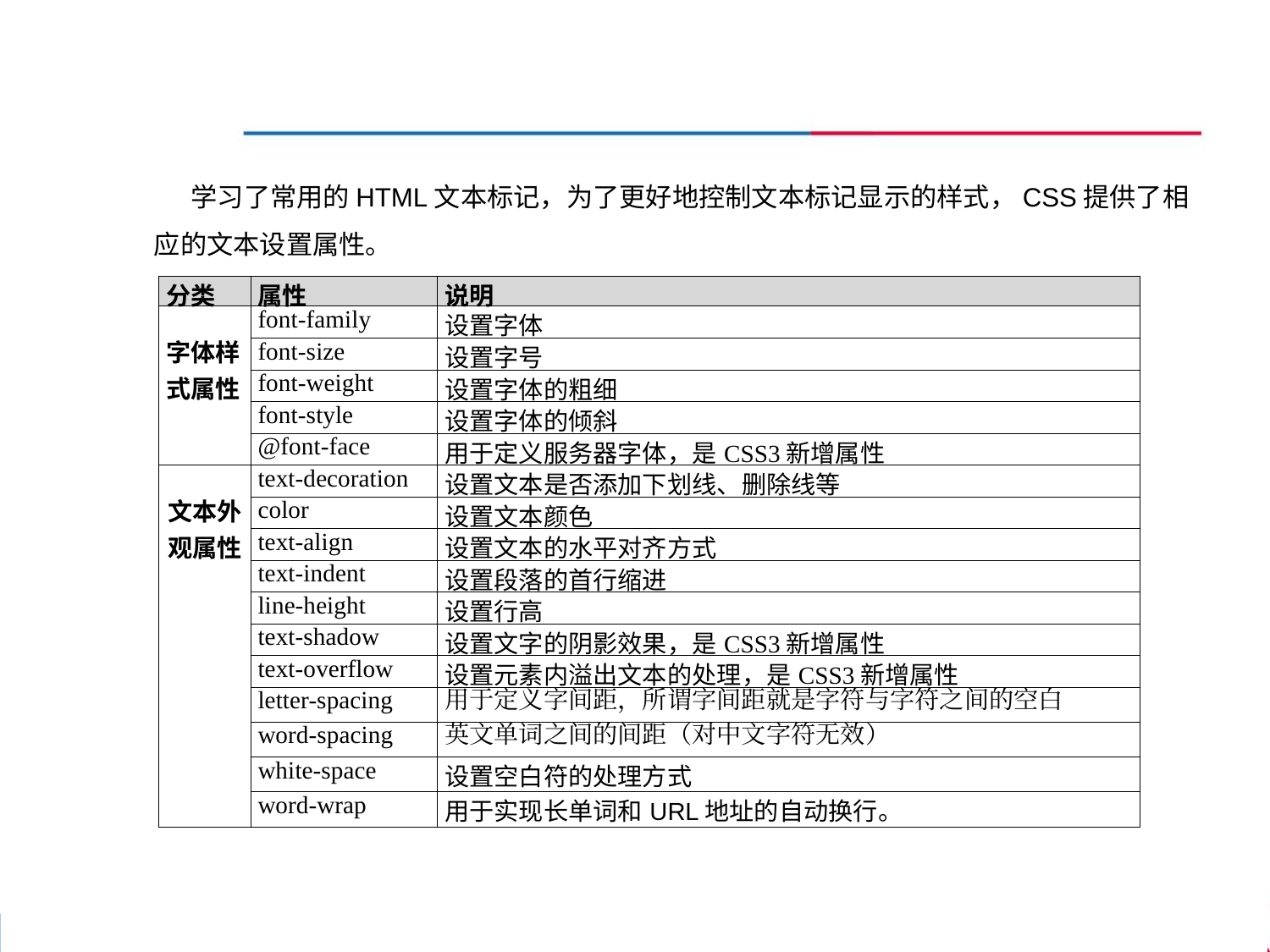

学习了常用的HTML文本标记，为了更好地控制文本标记显示的样式，CSS提供了相应的文本设置属性。
| 分类 | 属性 | 说明 |
| --- | --- | --- |
| 字体样式属性 | font-family | 设置字体 |
|  | font-size | 设置字号 |
|  | font-weight | 设置字体的粗细 |
|  | font-style | 设置字体的倾斜 |
|  | @font-face | 用于定义服务器字体，是CSS3新增属性 |
| 文本外观属性 | text-decoration | 设置文本是否添加下划线、删除线等 |
|  | color | 设置文本颜色 |
|  | text-align | 设置文本的水平对齐方式 |
|  | text-indent | 设置段落的首行缩进 |
|  | line-height | 设置行高 |
|  | text-shadow | 设置文字的阴影效果，是CSS3新增属性 |
|  | text-overflow | 设置元素内溢出文本的处理，是CSS3新增属性 |
|  | letter-spacing | 用于定义字间距，所谓字间距就是字符与字符之间的空白 |
|  | word-spacing | 英文单词之间的间距（对中文字符无效） |
|  | white-space | 设置空白符的处理方式 |
|  | word-wrap | 用于实现长单词和URL地址的自动换行。 |

38